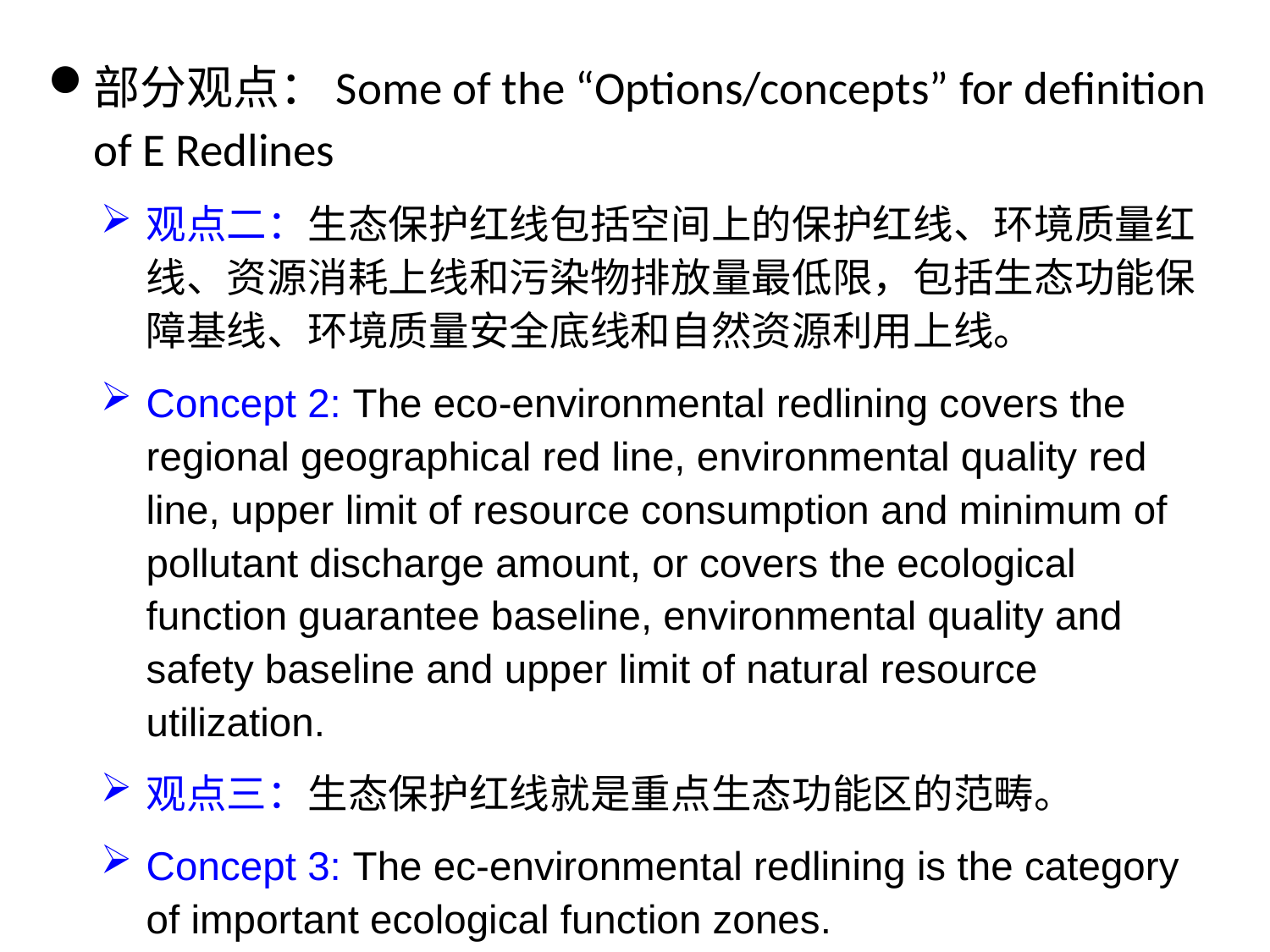

部分观点：Some of the “Options/concepts” for definition of E Redlines
观点二：生态保护红线包括空间上的保护红线、环境质量红线、资源消耗上线和污染物排放量最低限，包括生态功能保障基线、环境质量安全底线和自然资源利用上线。
Concept 2: The eco-environmental redlining covers the regional geographical red line, environmental quality red line, upper limit of resource consumption and minimum of pollutant discharge amount, or covers the ecological function guarantee baseline, environmental quality and safety baseline and upper limit of natural resource utilization.
观点三：生态保护红线就是重点生态功能区的范畴。
Concept 3: The ec-environmental redlining is the category of important ecological function zones.